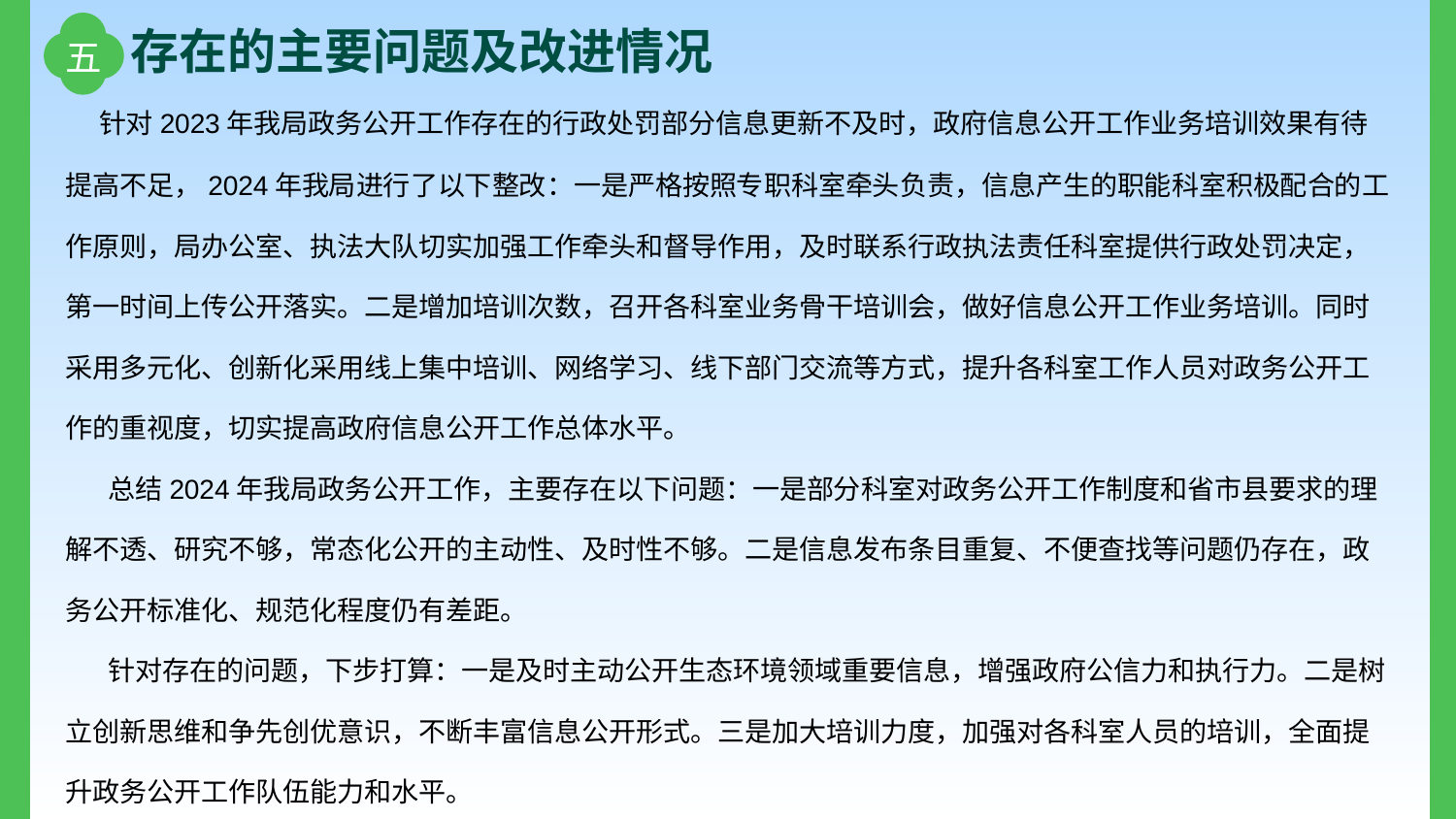

五
存在的主要问题及改进情况
   针对2023年我局政务公开工作存在的行政处罚部分信息更新不及时，政府信息公开工作业务培训效果有待提高不足，2024年我局进行了以下整改：一是严格按照专职科室牵头负责，信息产生的职能科室积极配合的工作原则，局办公室、执法大队切实加强工作牵头和督导作用，及时联系行政执法责任科室提供行政处罚决定，第一时间上传公开落实。二是增加培训次数，召开各科室业务骨干培训会，做好信息公开工作业务培训。同时采用多元化、创新化采用线上集中培训、网络学习、线下部门交流等方式，提升各科室工作人员对政务公开工作的重视度，切实提高政府信息公开工作总体水平。
      总结2024年我局政务公开工作，主要存在以下问题：一是部分科室对政务公开工作制度和省市县要求的理解不透、研究不够，常态化公开的主动性、及时性不够。二是信息发布条目重复、不便查找等问题仍存在，政务公开标准化、规范化程度仍有差距。
      针对存在的问题，下步打算：一是及时主动公开生态环境领域重要信息，增强政府公信力和执行力。二是树立创新思维和争先创优意识，不断丰富信息公开形式。三是加大培训力度，加强对各科室人员的培训，全面提升政务公开工作队伍能力和水平。